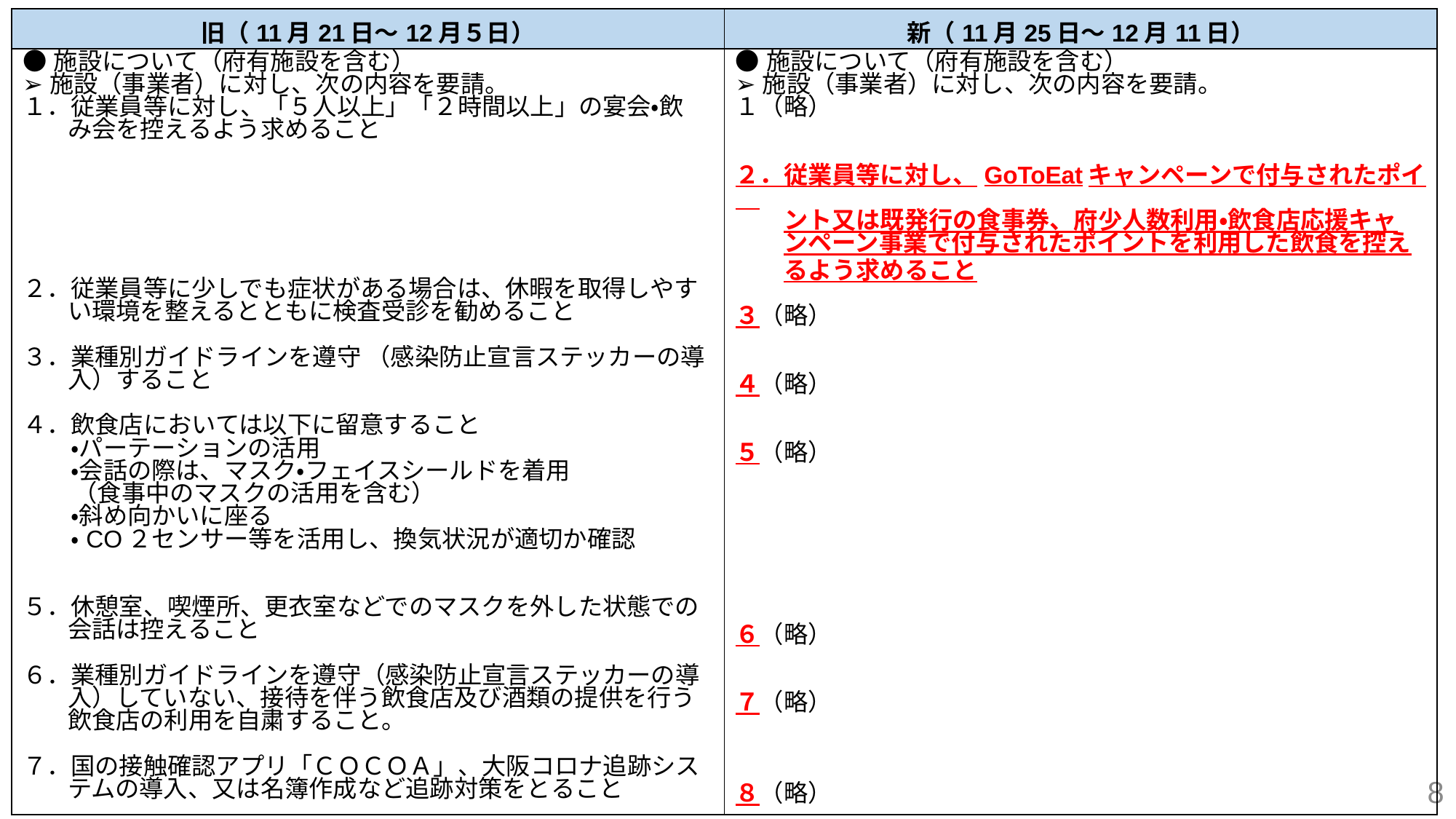

| 旧（11月21日～12月５日） | 新（11月25日～12月11日） |
| --- | --- |
| ●施設について（府有施設を含む） ➢施設（事業者）に対し、次の内容を要請。 １．従業員等に対し、「５人以上」「２時間以上」の宴会・飲 み会を控えるよう求めること ２．従業員等に少しでも症状がある場合は、休暇を取得しやす い環境を整えるとともに検査受診を勧めること 　　 ３．業種別ガイドラインを遵守 （感染防止宣言ステッカーの導 入）すること ４．飲食店においては以下に留意すること 　　・パーテーションの活用 　　・会話の際は、マスク・フェイスシールドを着用 （食事中のマスクの活用を含む） 　　・斜め向かいに座る 　　・CO２センサー等を活用し、換気状況が適切か確認 ５．休憩室、喫煙所、更衣室などでのマスクを外した状態での 会話は控えること 　 ６．業種別ガイドラインを遵守（感染防止宣言ステッカーの導 入）していない、接待を伴う飲食店及び酒類の提供を行う 飲食店の利用を自粛すること。 ７．国の接触確認アプリ「ＣＯＣＯＡ」、大阪コロナ追跡シス テムの導入、又は名簿作成など追跡対策をとること | ●施設について（府有施設を含む） ➢施設（事業者）に対し、次の内容を要請。 １（略） ２．従業員等に対し、GoToEatキャンペーンで付与されたポイ　 　　ント又は既発行の食事券、府少人数利用・飲食店応援キャ 　　ンペーン事業で付与されたポイントを利用した飲食を控え 　　るよう求めること ３（略） ４（略） ５（略） ６（略） ７（略） ８（略） |

8